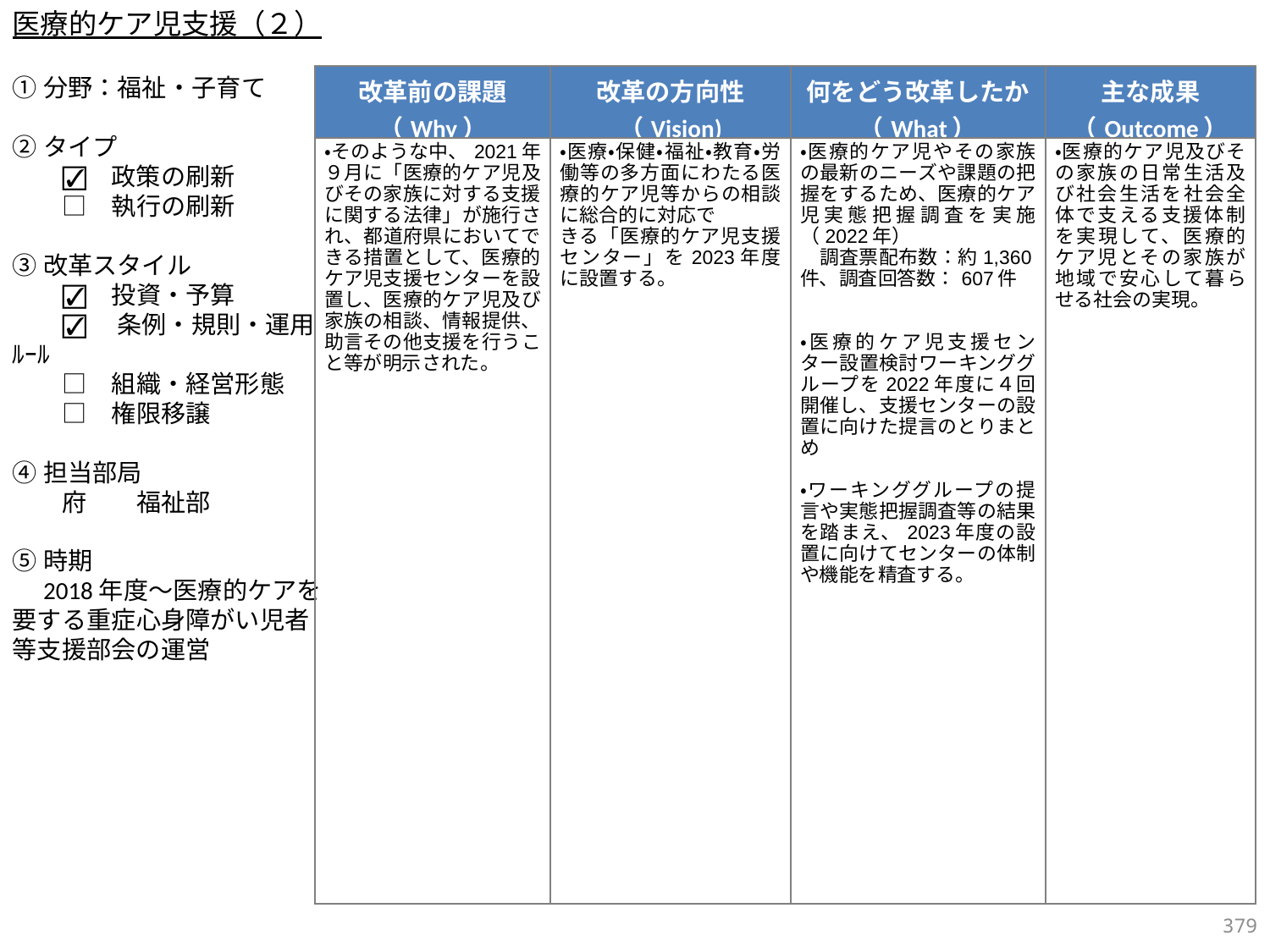

医療的ケア児支援（２）
①分野：福祉・子育て

②タイプ
　　☑　政策の刷新
　　□　執行の刷新

③改革スタイル
　　☑　投資・予算
　　☑ 　条例・規則・運用ﾙｰﾙ
　　□　組織・経営形態
　　□　権限移譲

④担当部局
　　府　　福祉部

⑤時期
　2018年度～医療的ケアを要する重症心身障がい児者等支援部会の運営
| 改革前の課題 （Why） | 改革の方向性 （Vision) | 何をどう改革したか （What） | 主な成果 （Outcome） |
| --- | --- | --- | --- |
| ・そのような中、2021年９月に「医療的ケア児及びその家族に対する支援に関する法律」が施行され、都道府県においてできる措置として、医療的ケア児支援センターを設置し、医療的ケア児及び家族の相談、情報提供、助言その他支援を行うこと等が明示された。 | ・医療・保健・福祉・教育・労働等の多方面にわたる医療的ケア児等からの相談に総合的に対応で きる「医療的ケア児支援センター」を2023年度に設置する。 | ・医療的ケア児やその家族の最新のニーズや課題の把握をするため、医療的ケア児実態把握調査を実施（2022年） 　調査票配布数：約1,360件、調査回答数：607件 ・医療的ケア児支援センター設置検討ワーキンググループを2022年度に４回開催し、支援センターの設置に向けた提言のとりまとめ ・ワーキンググループの提言や実態把握調査等の結果を踏まえ、2023年度の設置に向けてセンターの体制や機能を精査する。 | ・医療的ケア児及びその家族の日常生活及び社会生活を社会全体で支える支援体制を実現して、医療的ケア児とその家族が地域で安心して暮らせる社会の実現。 |
379